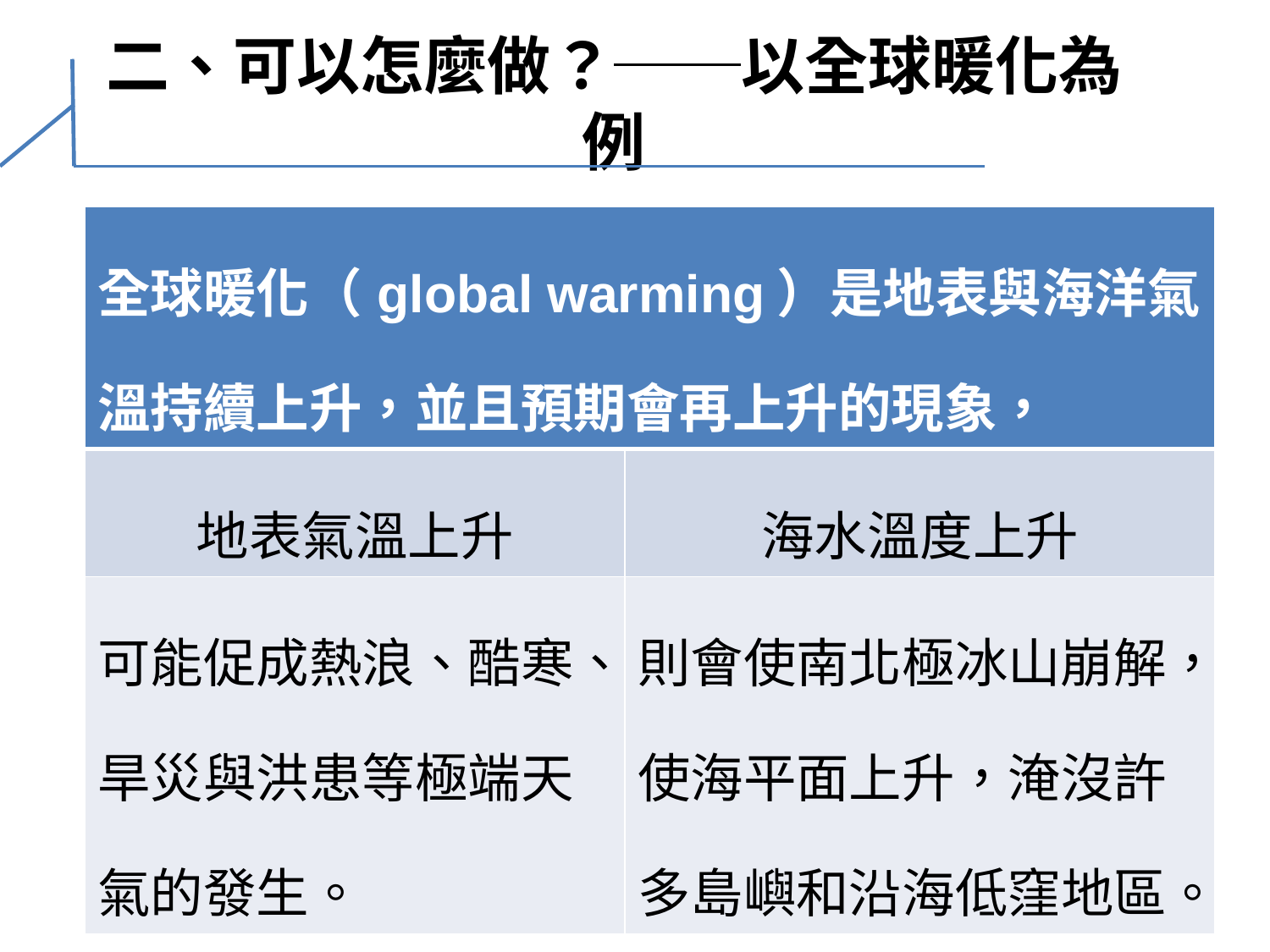

# 二、可以怎麼做？──以全球暖化為例
| 全球暖化（global warming）是地表與海洋氣溫持續上升，並且預期會再上升的現象， |  |
| --- | --- |
| 地表氣溫上升 | 海水溫度上升 |
| 可能促成熱浪、酷寒、旱災與洪患等極端天氣的發生。 | 則會使南北極冰山崩解，使海平面上升，淹沒許多島嶼和沿海低窪地區。 |